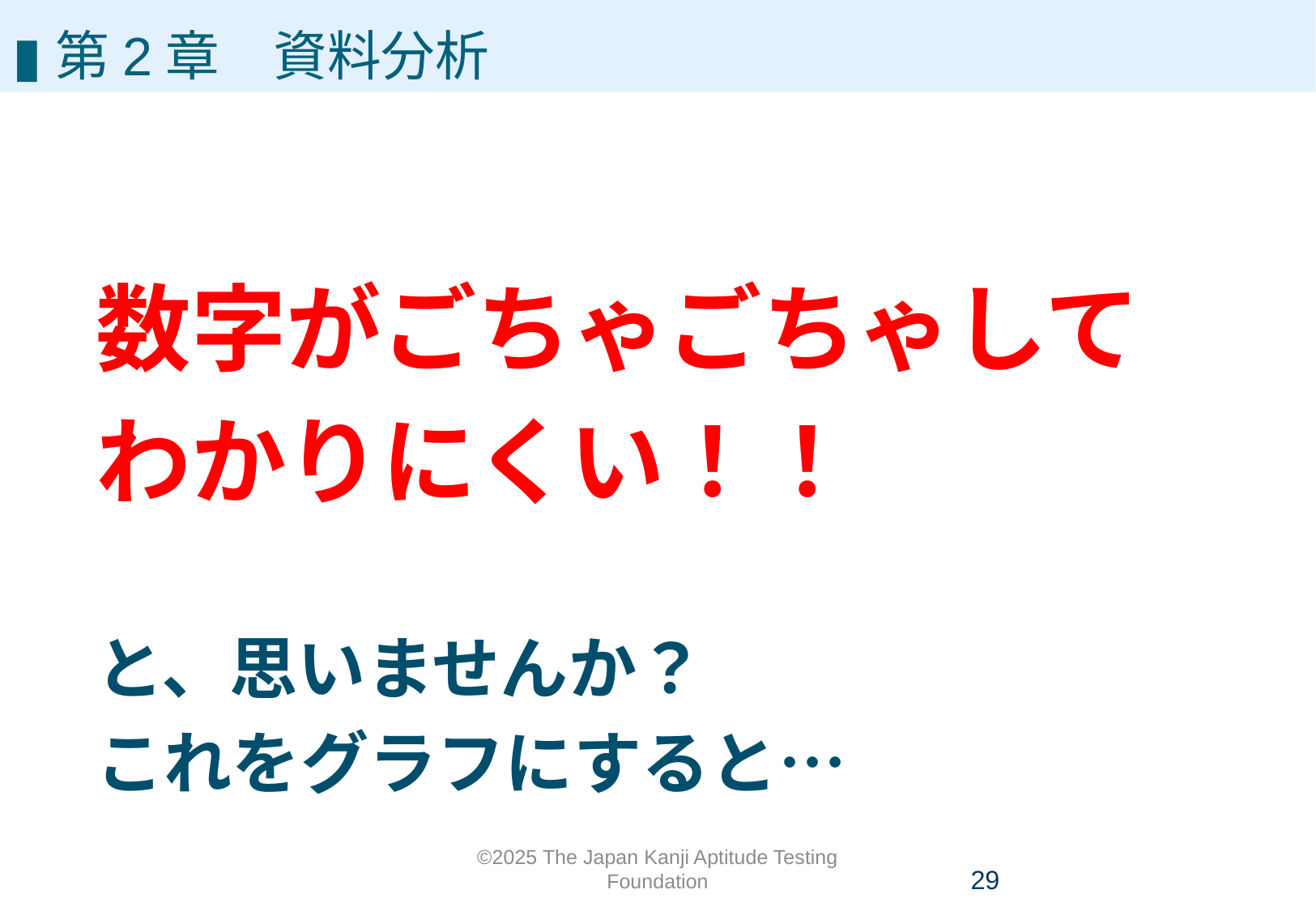

▮第2章　資料分析

数字がごちゃごちゃして
わかりにくい！！

と、思いませんか？
これをグラフにすると…

©2025 The Japan Kanji Aptitude Testing Foundation
29